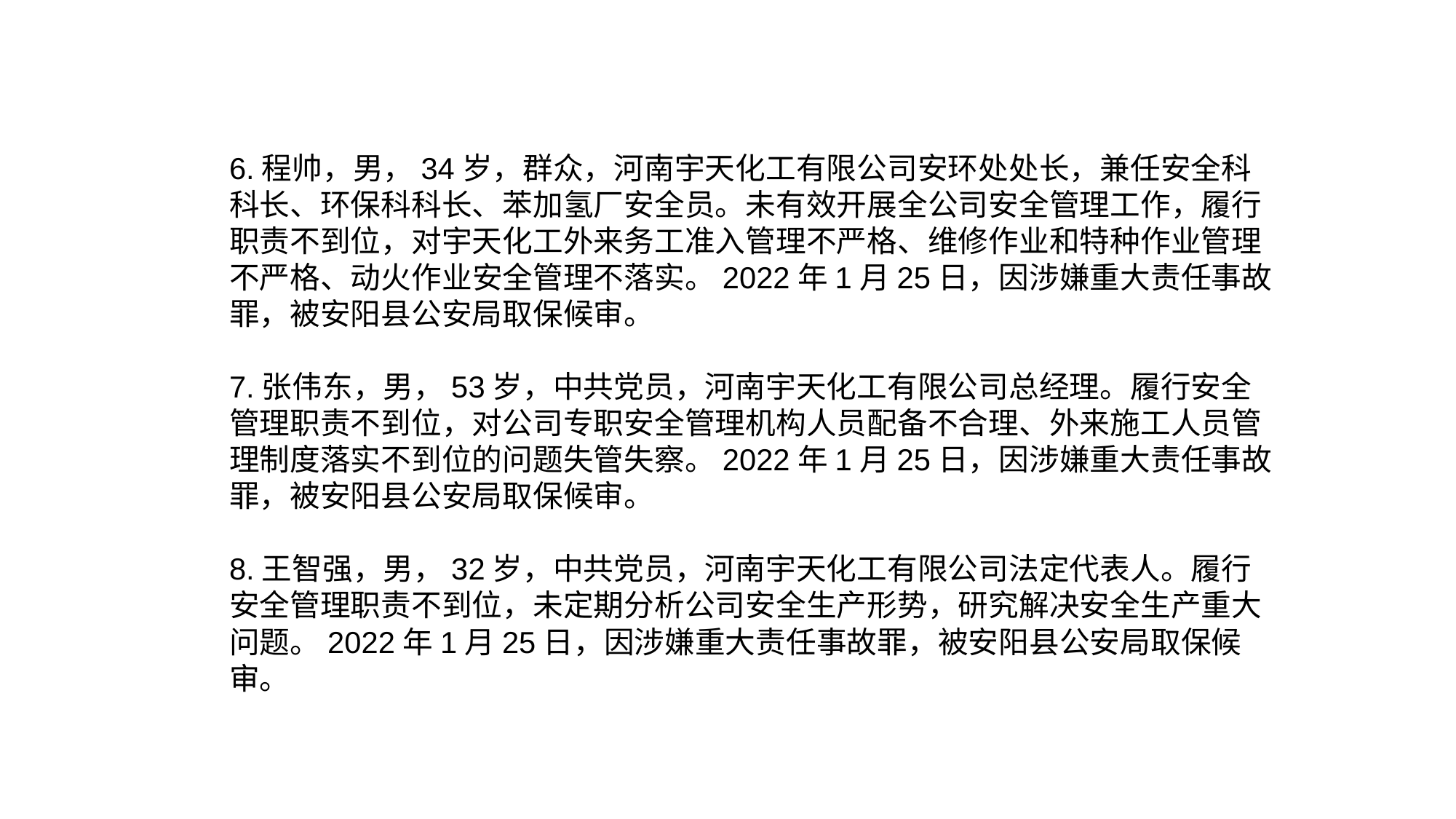

#
6.程帅，男，34岁，群众，河南宇天化工有限公司安环处处长，兼任安全科科长、环保科科长、苯加氢厂安全员。未有效开展全公司安全管理工作，履行职责不到位，对宇天化工外来务工准入管理不严格、维修作业和特种作业管理不严格、动火作业安全管理不落实。2022年1月25日，因涉嫌重大责任事故罪，被安阳县公安局取保候审。 7.张伟东，男，53岁，中共党员，河南宇天化工有限公司总经理。履行安全管理职责不到位，对公司专职安全管理机构人员配备不合理、外来施工人员管理制度落实不到位的问题失管失察。2022年1月25日，因涉嫌重大责任事故罪，被安阳县公安局取保候审。 8.王智强，男，32岁，中共党员，河南宇天化工有限公司法定代表人。履行安全管理职责不到位，未定期分析公司安全生产形势，研究解决安全生产重大问题。2022年1月25日，因涉嫌重大责任事故罪，被安阳县公安局取保候审。